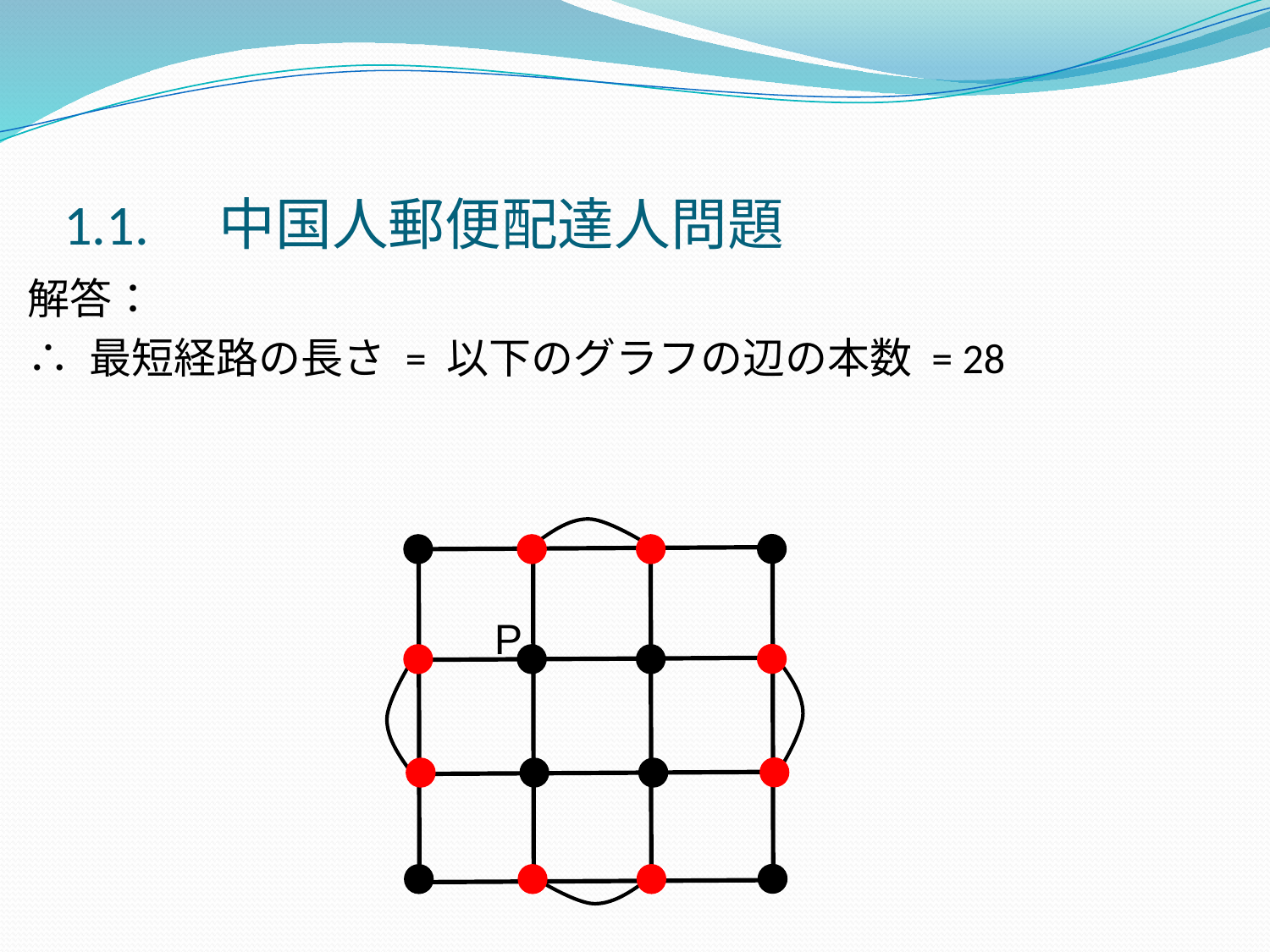

1.1.　中国人郵便配達人問題
解答：
∴ 最短経路の長さ = 以下のグラフの辺の本数 = 28

P